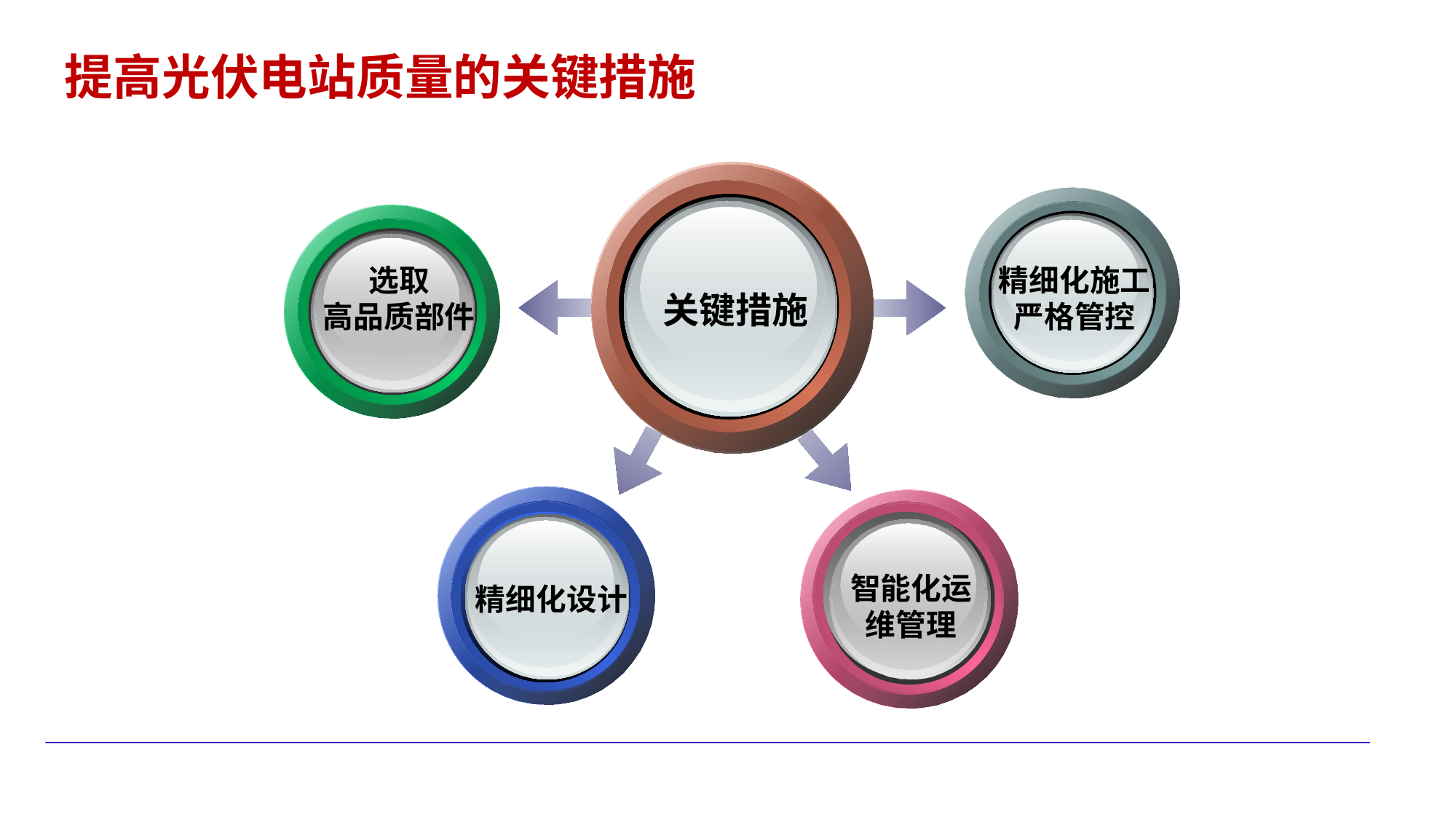

提高光伏电站质量的关键措施

选取
高品质部件
精细化施工
严格管控

关键措施

精细化设计

智能化运维管理